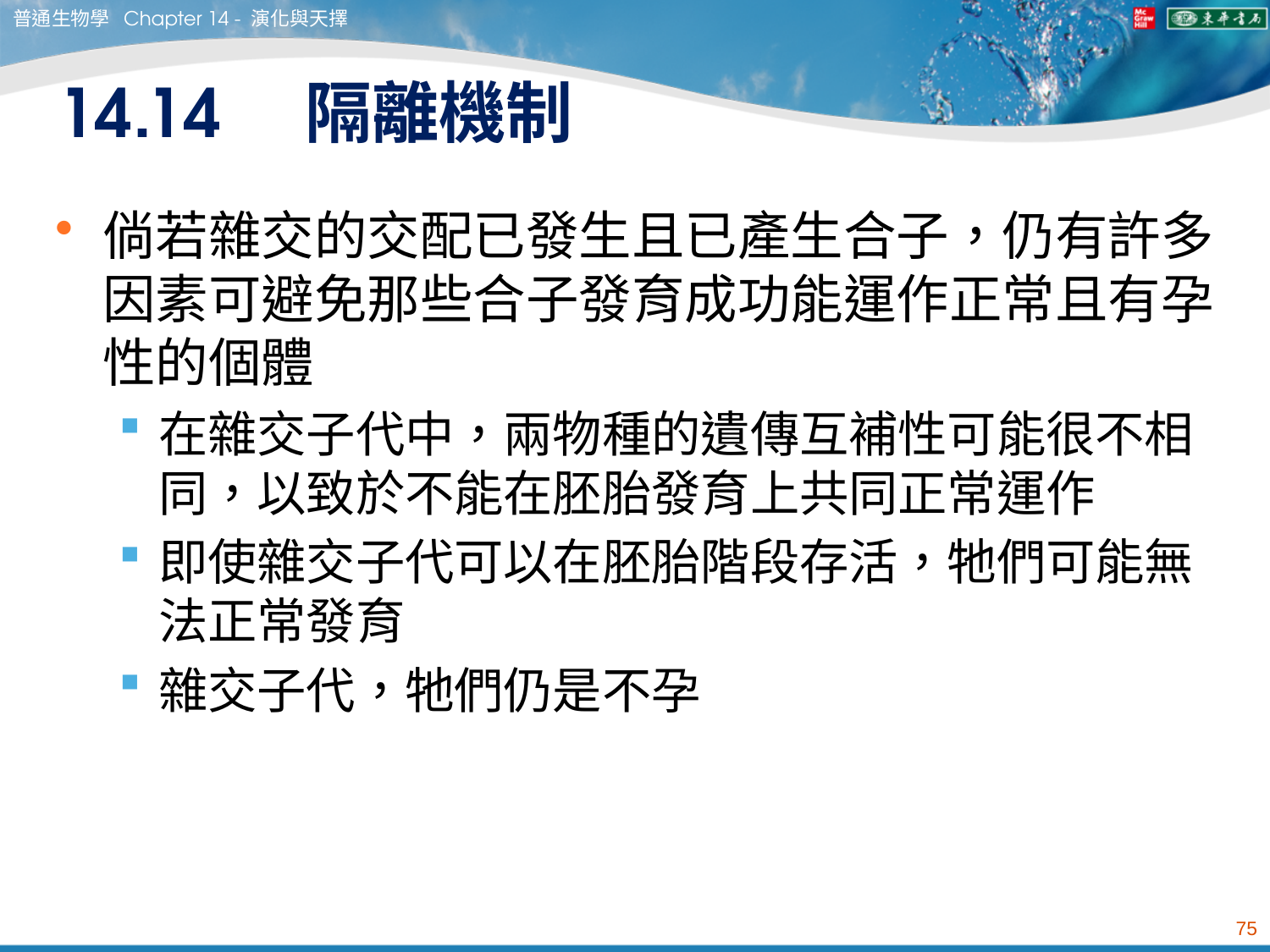

普通生物學  Chapter 14 - 演化與天擇
# 14.14　隔離機制
倘若雜交的交配已發生且已產生合子，仍有許多因素可避免那些合子發育成功能運作正常且有孕性的個體
在雜交子代中，兩物種的遺傳互補性可能很不相同，以致於不能在胚胎發育上共同正常運作
即使雜交子代可以在胚胎階段存活，牠們可能無法正常發育
雜交子代，牠們仍是不孕
75